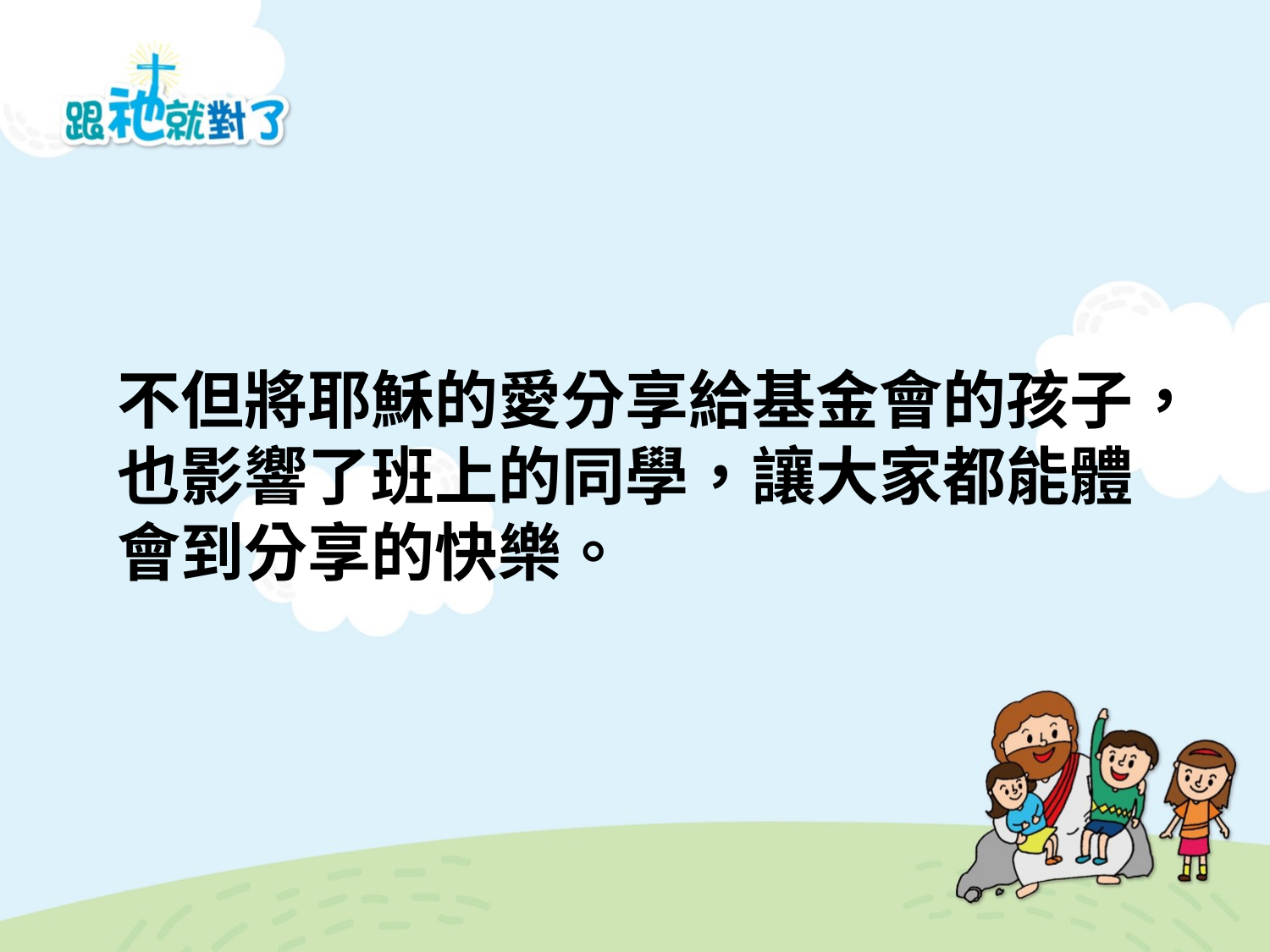

不但將耶穌的愛分享給基金會的孩子，也影響了班上的同學，讓大家都能體會到分享的快樂。